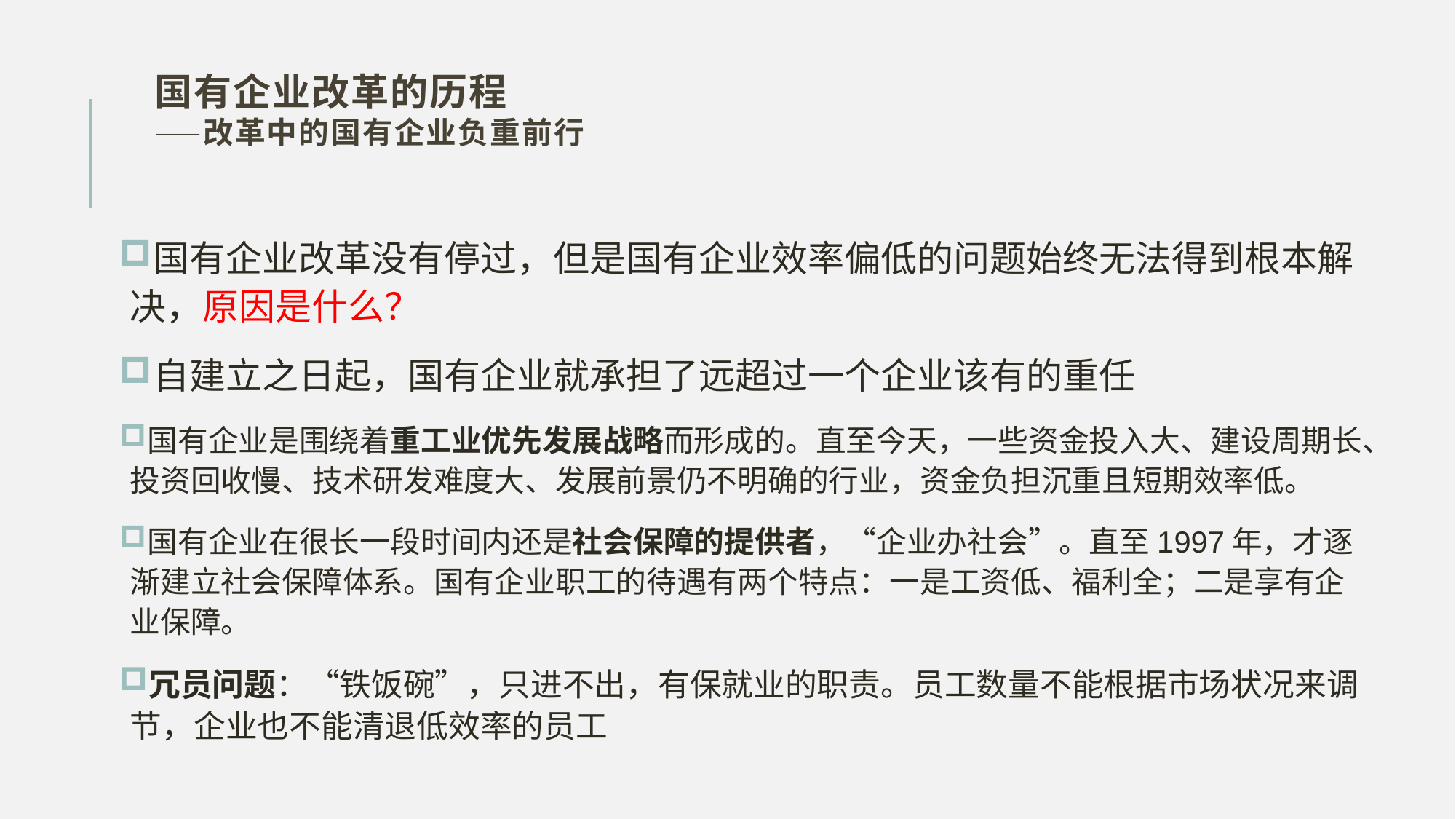

# 国有企业改革的历程 ——改革中的国有企业负重前行
国有企业改革没有停过，但是国有企业效率偏低的问题始终无法得到根本解决，原因是什么？
自建立之日起，国有企业就承担了远超过一个企业该有的重任
国有企业是围绕着重工业优先发展战略而形成的。直至今天，一些资金投入大、建设周期长、投资回收慢、技术研发难度大、发展前景仍不明确的行业，资金负担沉重且短期效率低。
国有企业在很长一段时间内还是社会保障的提供者，“企业办社会”。直至1997年，才逐渐建立社会保障体系。国有企业职工的待遇有两个特点：一是工资低、福利全；二是享有企业保障。
冗员问题：“铁饭碗”，只进不出，有保就业的职责。员工数量不能根据市场状况来调节，企业也不能清退低效率的员工